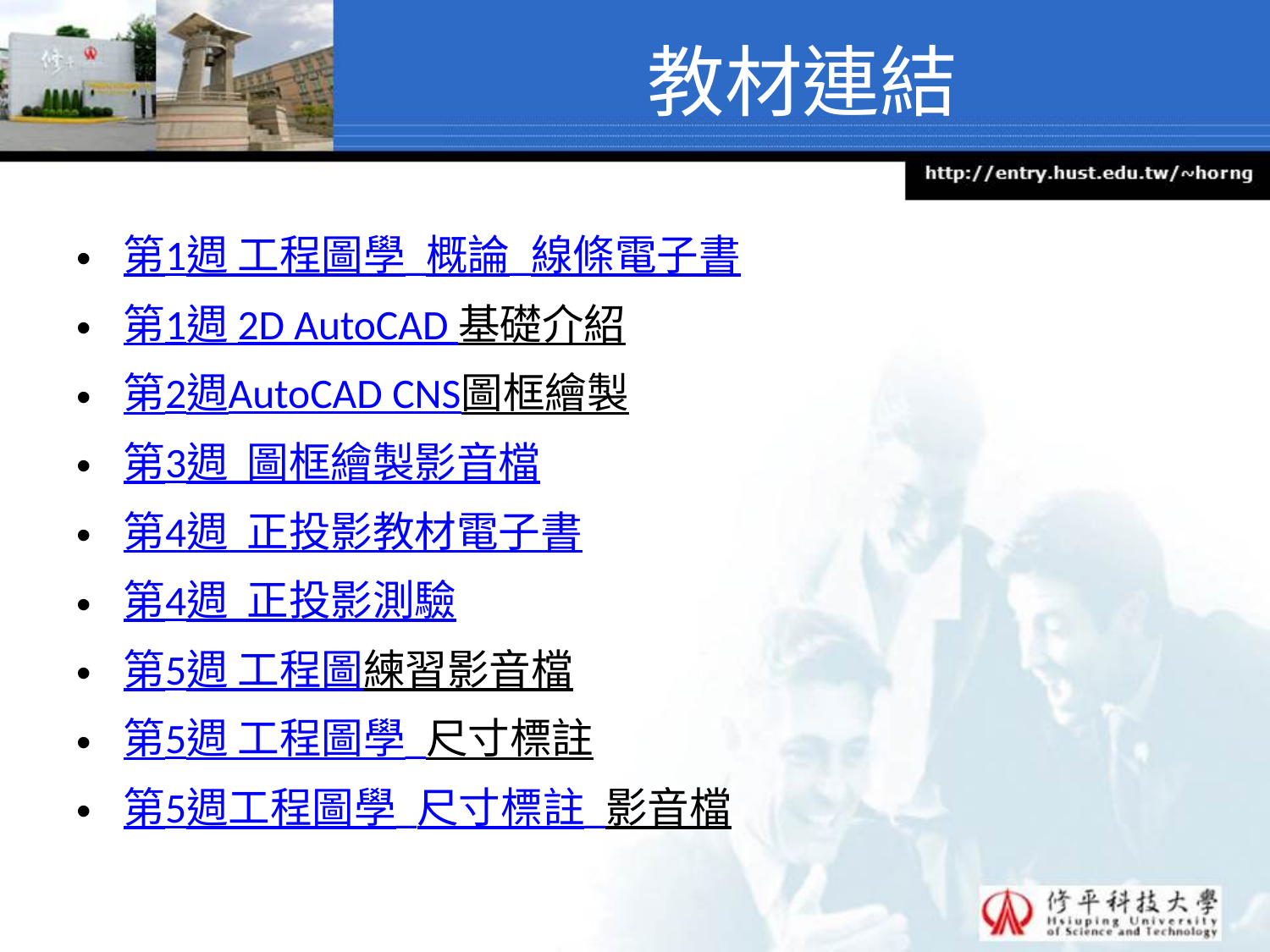

# 教材連結
第1週 工程圖學_概論_線條電子書
第1週 2D AutoCAD 基礎介紹
第2週AutoCAD CNS圖框繪製
第3週  圖框繪製影音檔
第4週  正投影教材電子書
第4週  正投影測驗
第5週 工程圖練習影音檔
第5週 工程圖學_尺寸標註
第5週工程圖學_尺寸標註_影音檔